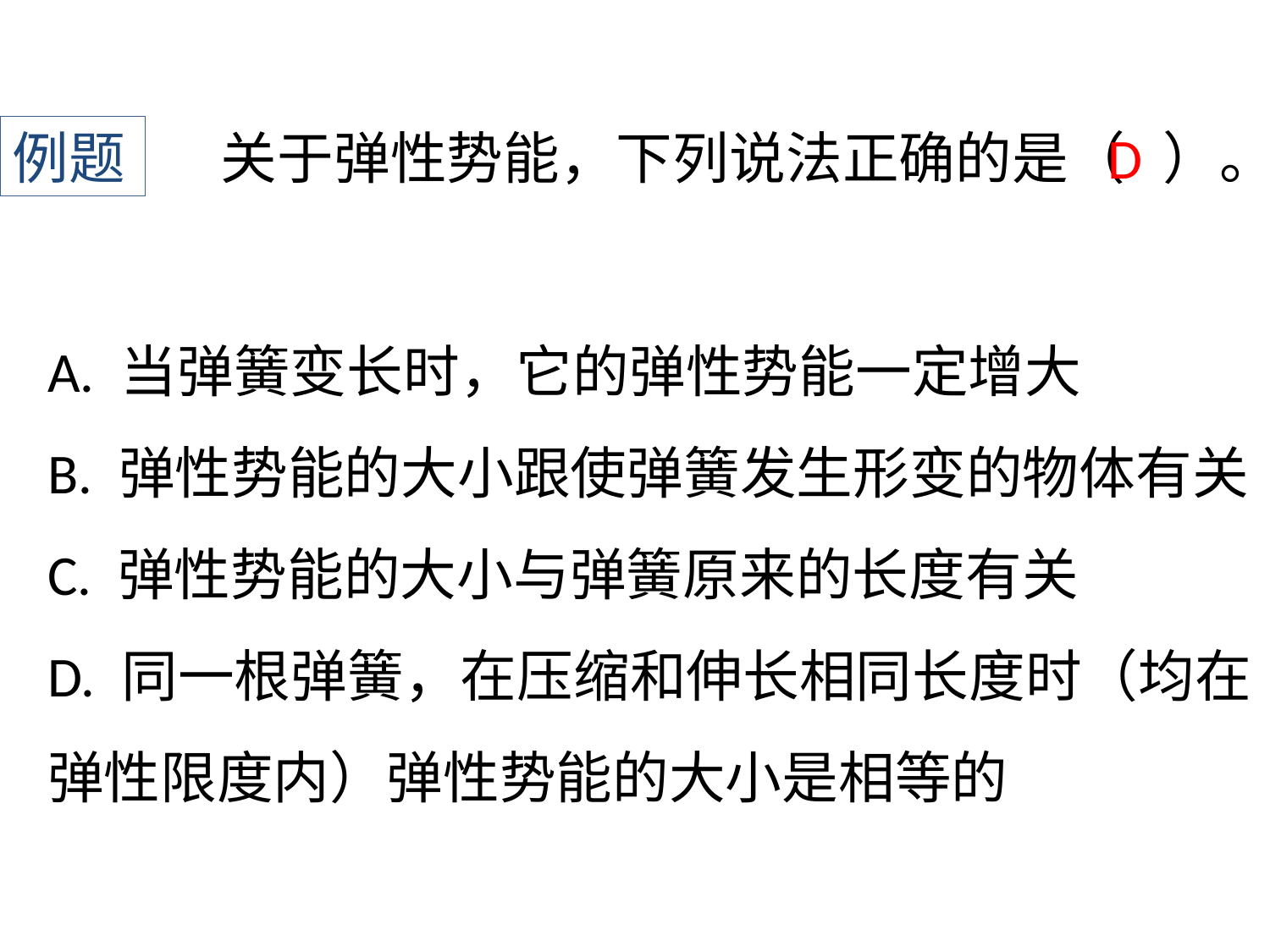

例题
﻿关于弹性势能，下列说法正确的是（   ）。
D
A. 当弹簧变长时，它的弹性势能一定增大
B. 弹性势能的大小跟使弹簧发生形变的物体有关
C. 弹性势能的大小与弹簧原来的长度有关
D. 同一根弹簧，在压缩和伸长相同长度时（均在弹性限度内）弹性势能的大小是相等的